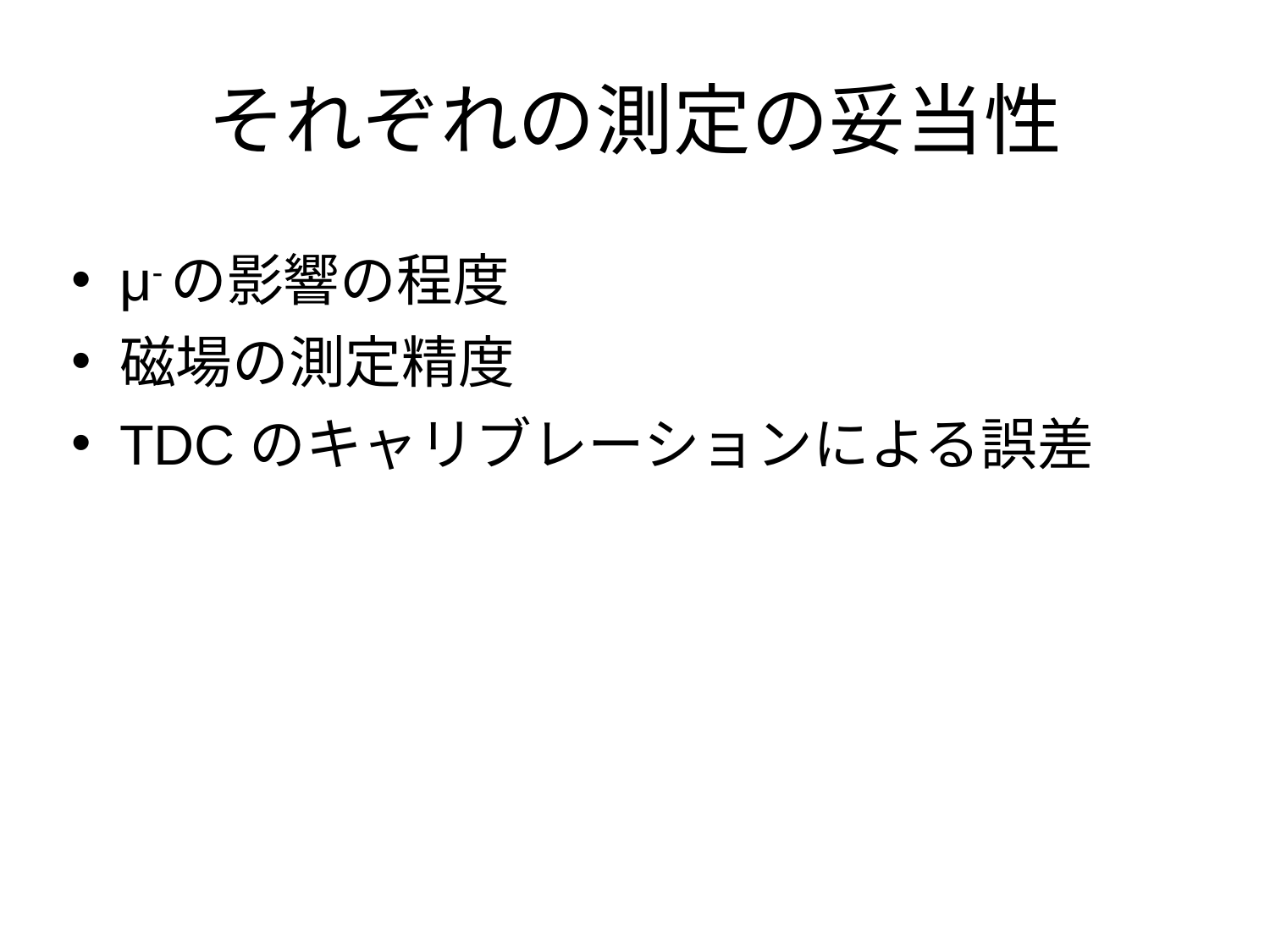

# それぞれの測定の妥当性
μ-の影響の程度
磁場の測定精度
TDCのキャリブレーションによる誤差